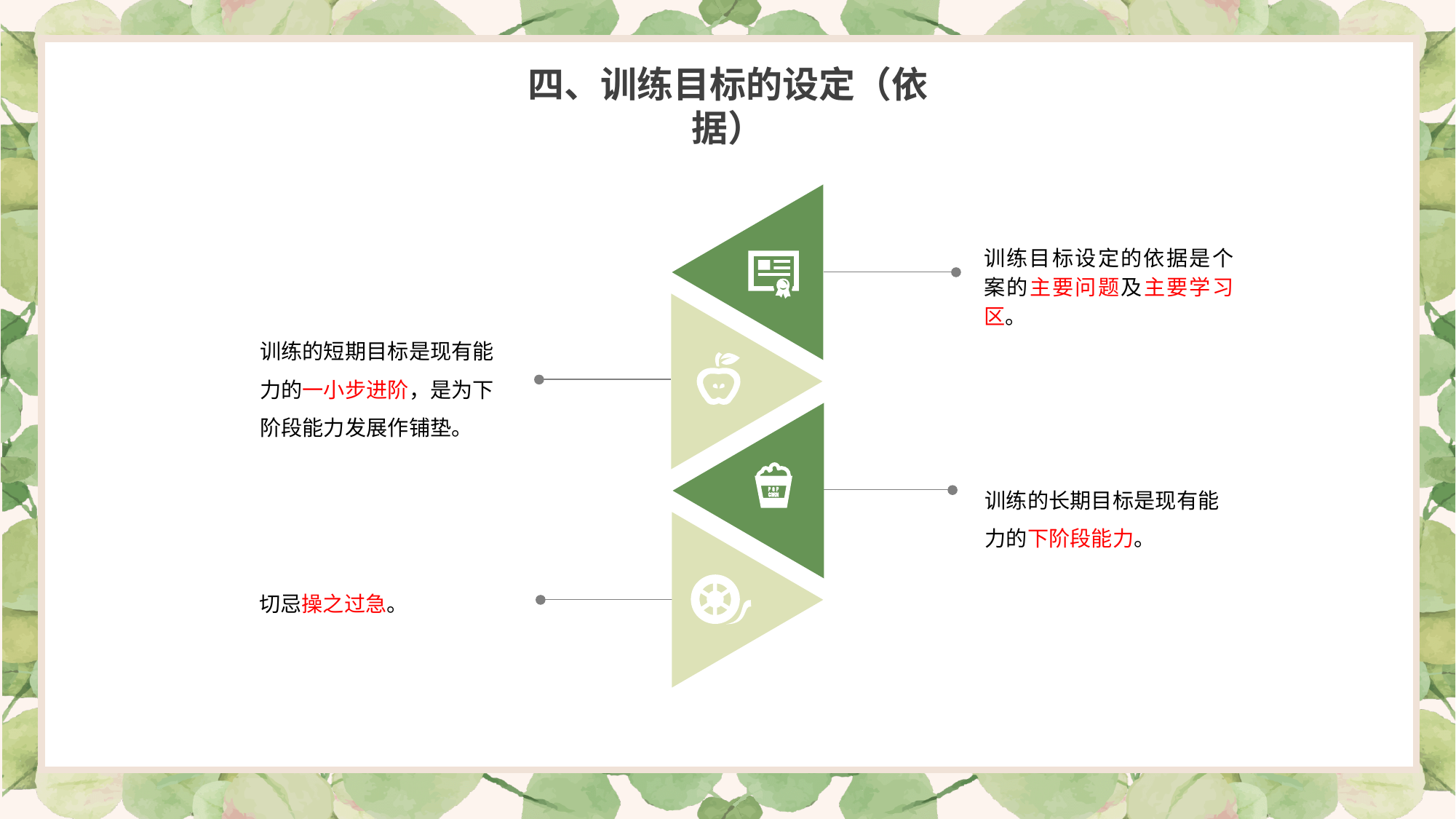

四、训练目标的设定（依据）

训练目标设定的依据是个案的主要问题及主要学习区。

训练的长期目标是现有能力的下阶段能力。

训练的短期目标是现有能力的一小步进阶，是为下阶段能力发展作铺垫。

切忌操之过急。